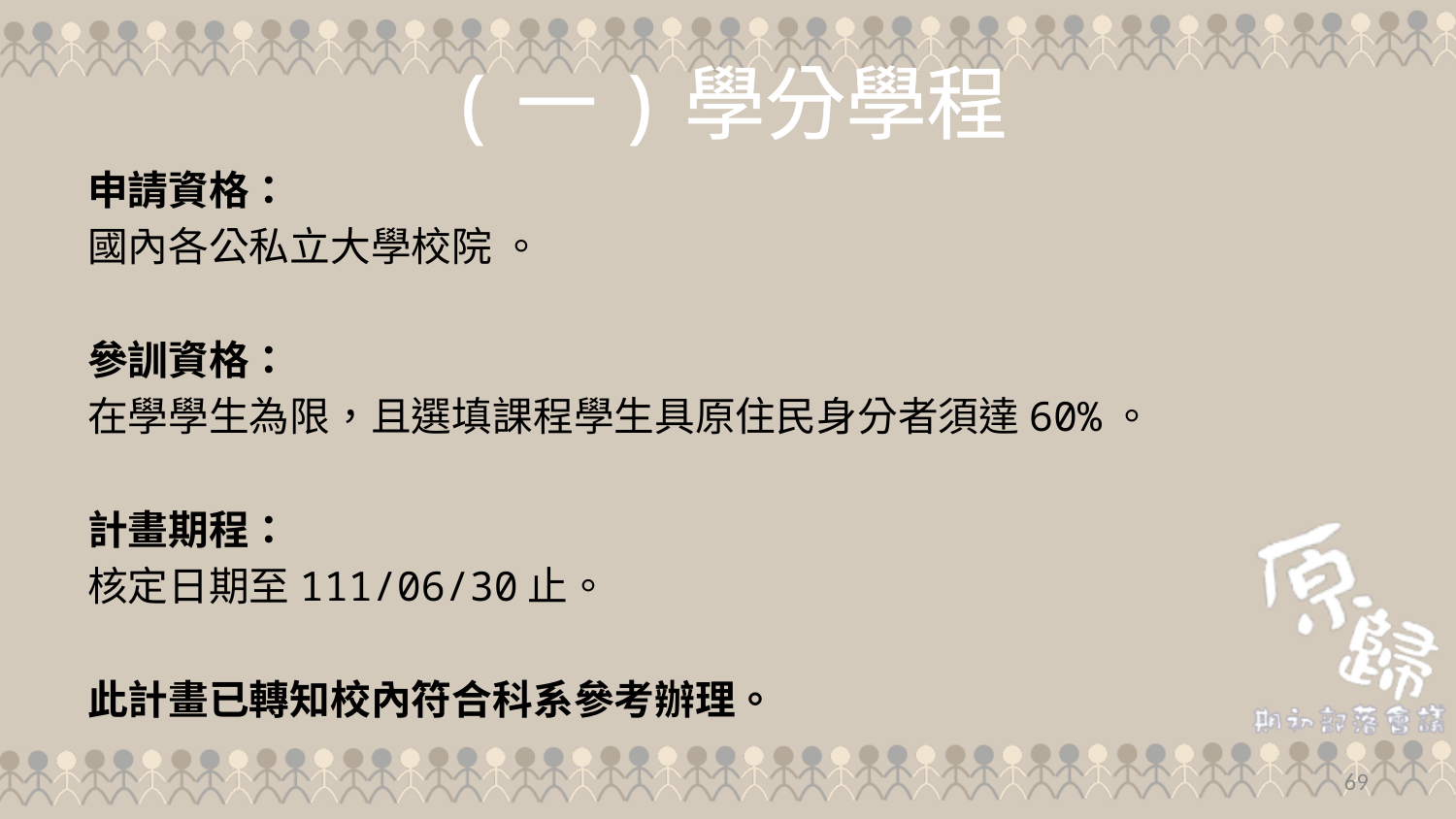

# (一)學分學程
申請資格：
國內各公私立大學校院 。

參訓資格：
在學學生為限，且選填課程學生具原住民身分者須達60%。

計畫期程：
核定日期至111/06/30止。

此計畫已轉知校內符合科系參考辦理。

69